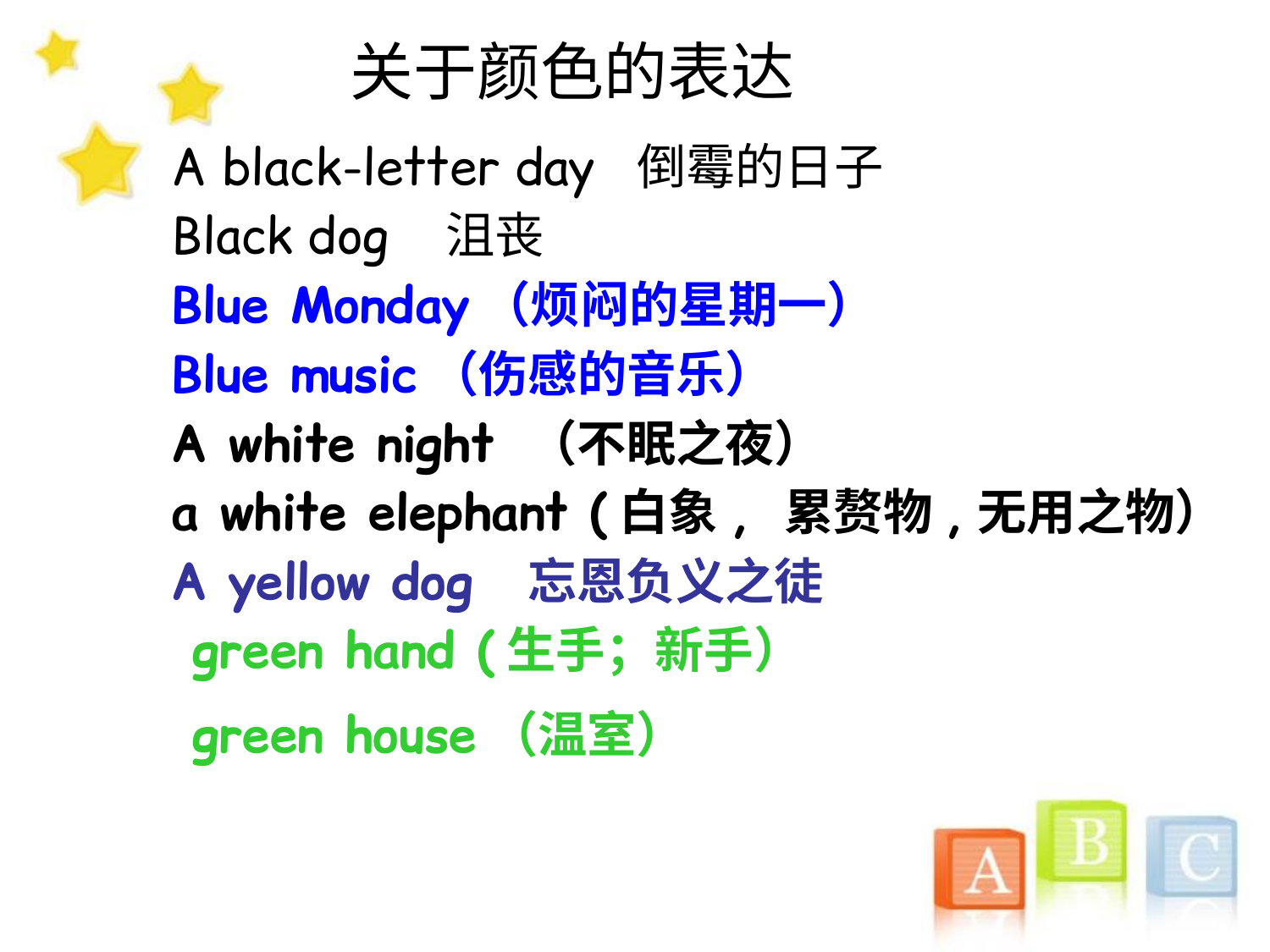

# 关于颜色的表达
A black-letter day  倒霉的日子
Black dog   沮丧
Blue Monday（烦闷的星期一）
Blue music（伤感的音乐）
A white night （不眠之夜）
a white elephant (白象, 累赘物,无用之物）
A yellow dog  忘恩负义之徒
 green hand (生手；新手）
 green house（温室）